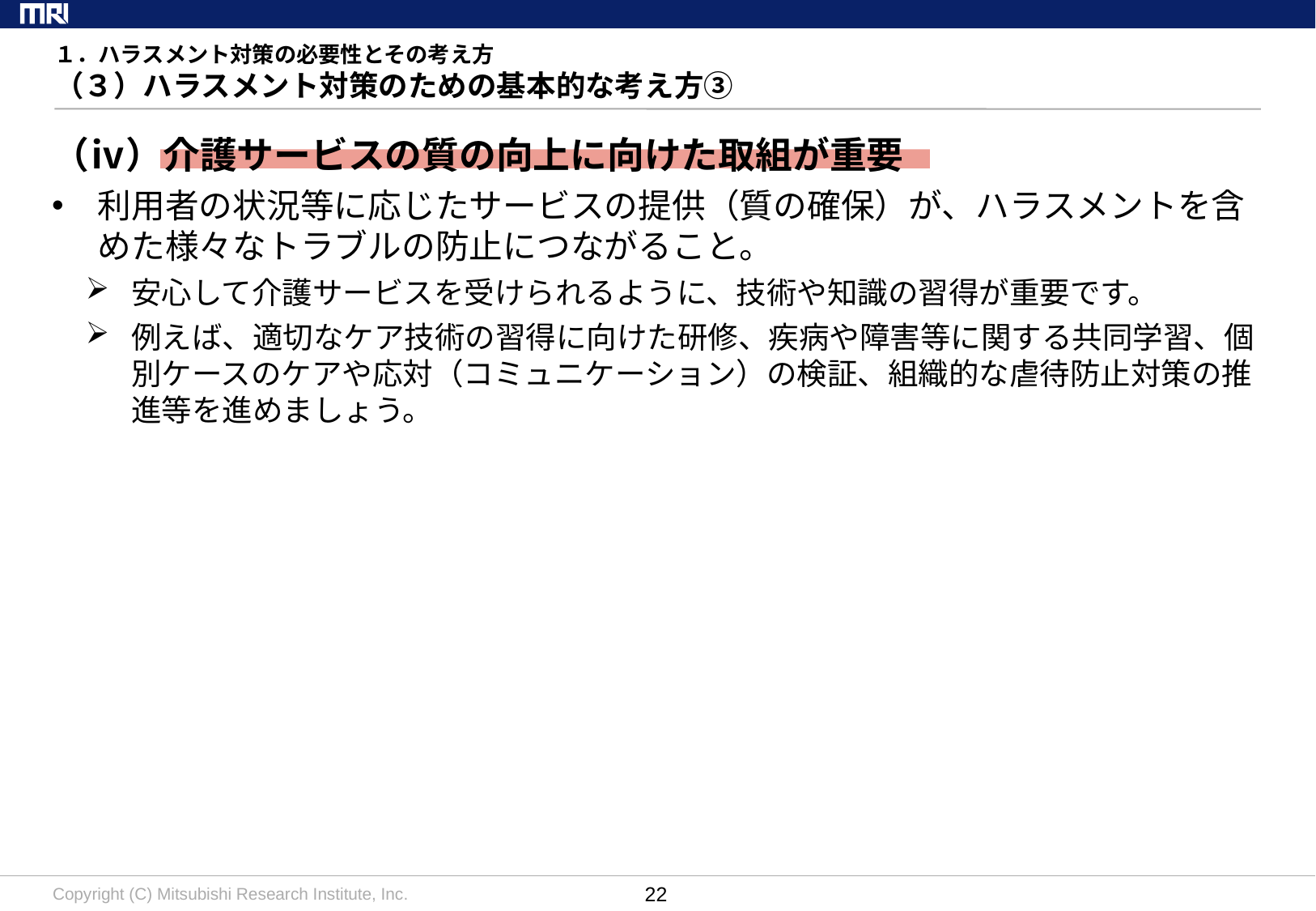

# １．ハラスメント対策の必要性とその考え方 （３）ハラスメント対策のための基本的な考え方③
（ⅳ）介護サービスの質の向上に向けた取組が重要
利用者の状況等に応じたサービスの提供（質の確保）が、ハラスメントを含めた様々なトラブルの防止につながること。
安心して介護サービスを受けられるように、技術や知識の習得が重要です。
例えば、適切なケア技術の習得に向けた研修、疾病や障害等に関する共同学習、個別ケースのケアや応対（コミュニケーション）の検証、組織的な虐待防止対策の推進等を進めましょう。